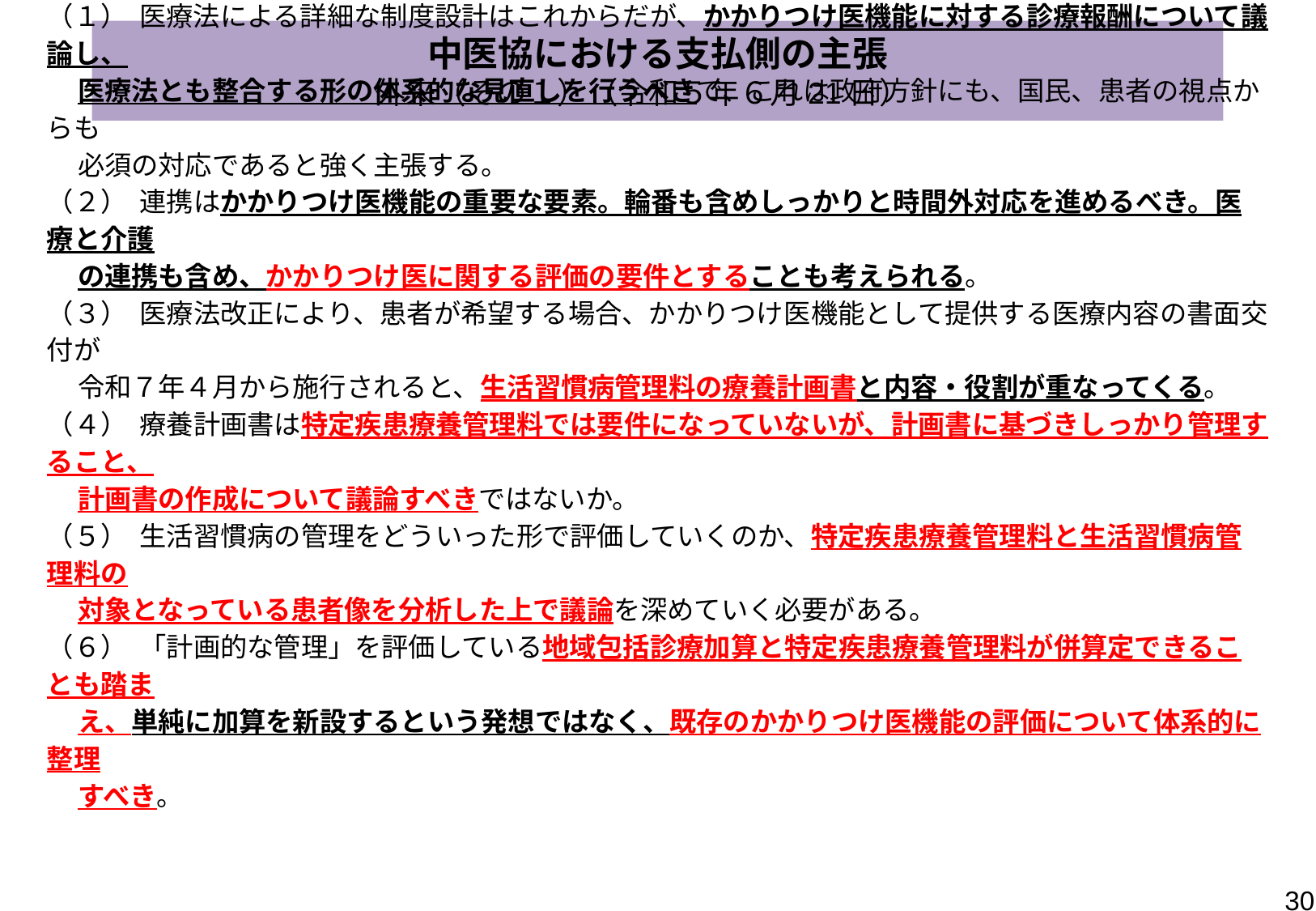

中医協における支払側の主張
外来（その１）（令和５年６月21日）
（１）  医療法による詳細な制度設計はこれからだが、かかりつけ医機能に対する診療報酬について議論し、
    医療法とも整合する形の体系的な見直しを行うべきで、これは政府方針にも、国民、患者の視点からも
    必須の対応であると強く主張する。
（２）  連携はかかりつけ医機能の重要な要素。輪番も含めしっかりと時間外対応を進めるべき。医療と介護
    の連携も含め、かかりつけ医に関する評価の要件とすることも考えられる。
（３）  医療法改正により、患者が希望する場合、かかりつけ医機能として提供する医療内容の書面交付が
    令和７年４月から施行されると、生活習慣病管理料の療養計画書と内容・役割が重なってくる。
（４）  療養計画書は特定疾患療養管理料では要件になっていないが、計画書に基づきしっかり管理すること、
    計画書の作成について議論すべきではないか。
（５）  生活習慣病の管理をどういった形で評価していくのか、特定疾患療養管理料と生活習慣病管理料の
    対象となっている患者像を分析した上で議論を深めていく必要がある。
（６）  「計画的な管理」を評価している地域包括診療加算と特定疾患療養管理料が併算定できることも踏ま
    え、単純に加算を新設するという発想ではなく、既存のかかりつけ医機能の評価について体系的に整理
    すべき。
30